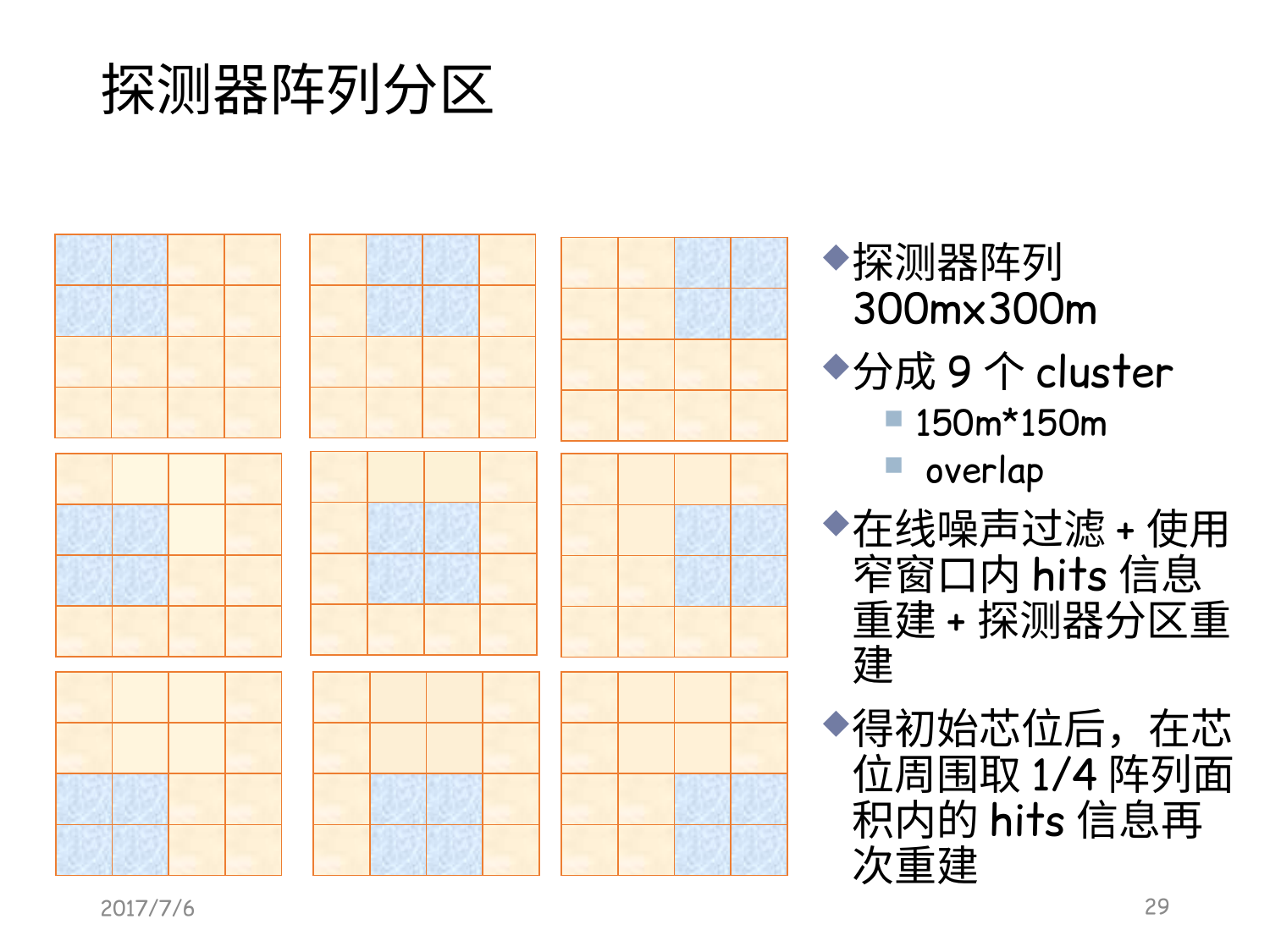

# 探测器阵列分区
|  |  |  |  |
| --- | --- | --- | --- |
|  |  |  |  |
|  |  |  |  |
|  |  |  |  |
|  |  |  |  |
| --- | --- | --- | --- |
|  |  |  |  |
|  |  |  |  |
|  |  |  |  |
探测器阵列300mx300m
分成9个cluster
150m*150m
 overlap
在线噪声过滤+使用窄窗口内hits信息重建+探测器分区重建
得初始芯位后，在芯位周围取1/4阵列面积内的hits信息再次重建
|  |  |  |  |
| --- | --- | --- | --- |
|  |  |  |  |
|  |  |  |  |
|  |  |  |  |
|  |  |  |  |
| --- | --- | --- | --- |
|  |  |  |  |
|  |  |  |  |
|  |  |  |  |
|  |  |  |  |
| --- | --- | --- | --- |
|  |  |  |  |
|  |  |  |  |
|  |  |  |  |
|  |  |  |  |
| --- | --- | --- | --- |
|  |  |  |  |
|  |  |  |  |
|  |  |  |  |
|  |  |  |  |
| --- | --- | --- | --- |
|  |  |  |  |
|  |  |  |  |
|  |  |  |  |
|  |  |  |  |
| --- | --- | --- | --- |
|  |  |  |  |
|  |  |  |  |
|  |  |  |  |
|  |  |  |  |
| --- | --- | --- | --- |
|  |  |  |  |
|  |  |  |  |
|  |  |  |  |
2017/7/6
29